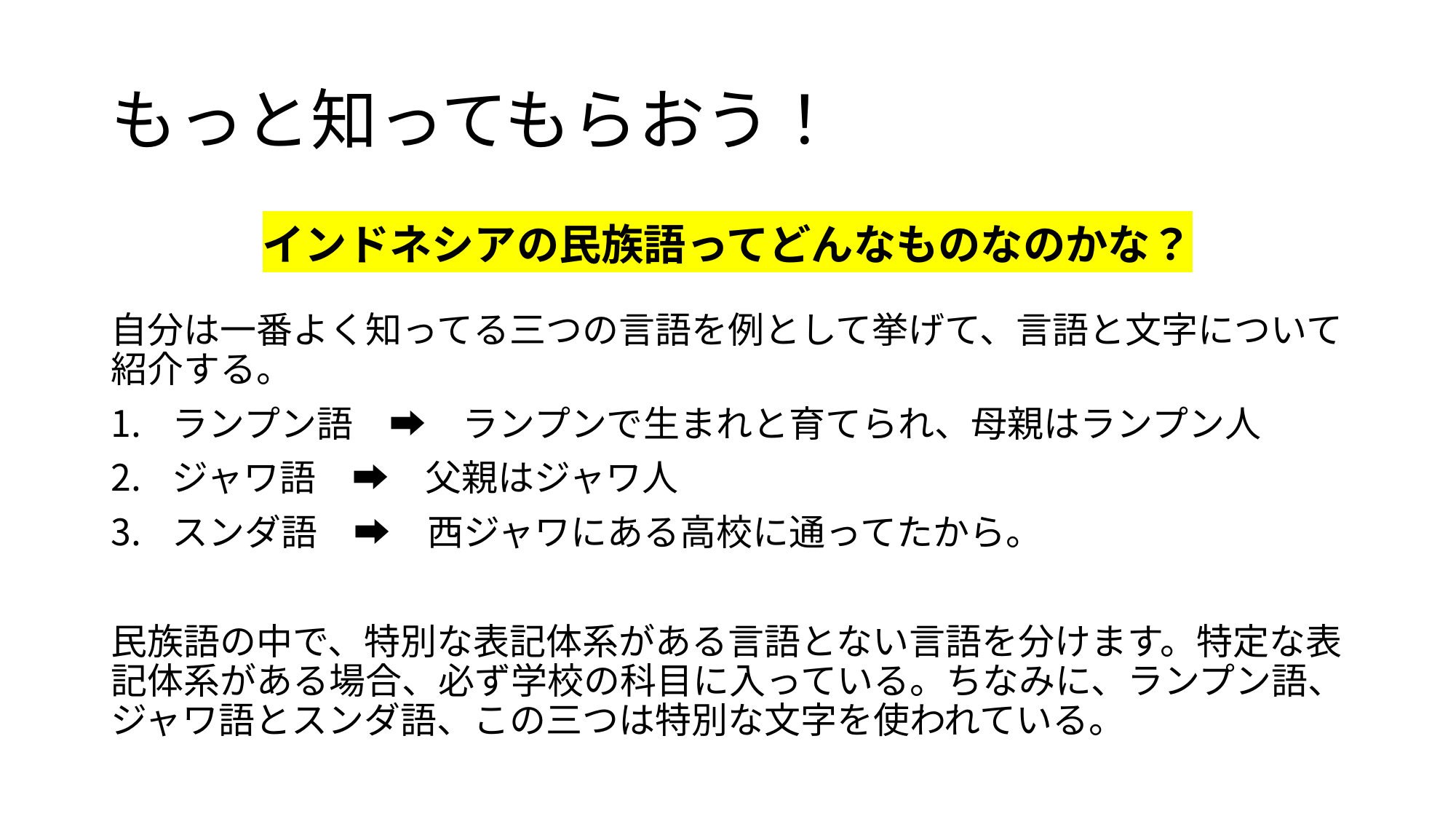

# もっと知ってもらおう！
インドネシアの民族語ってどんなものなのかな？
自分は一番よく知ってる三つの言語を例として挙げて、言語と文字について紹介する。
ランプン語　➡　ランプンで生まれと育てられ、母親はランプン人
ジャワ語　➡　父親はジャワ人
スンダ語　➡　西ジャワにある高校に通ってたから。

民族語の中で、特別な表記体系がある言語とない言語を分けます。特定な表記体系がある場合、必ず学校の科目に入っている。ちなみに、ランプン語、ジャワ語とスンダ語、この三つは特別な文字を使われている。